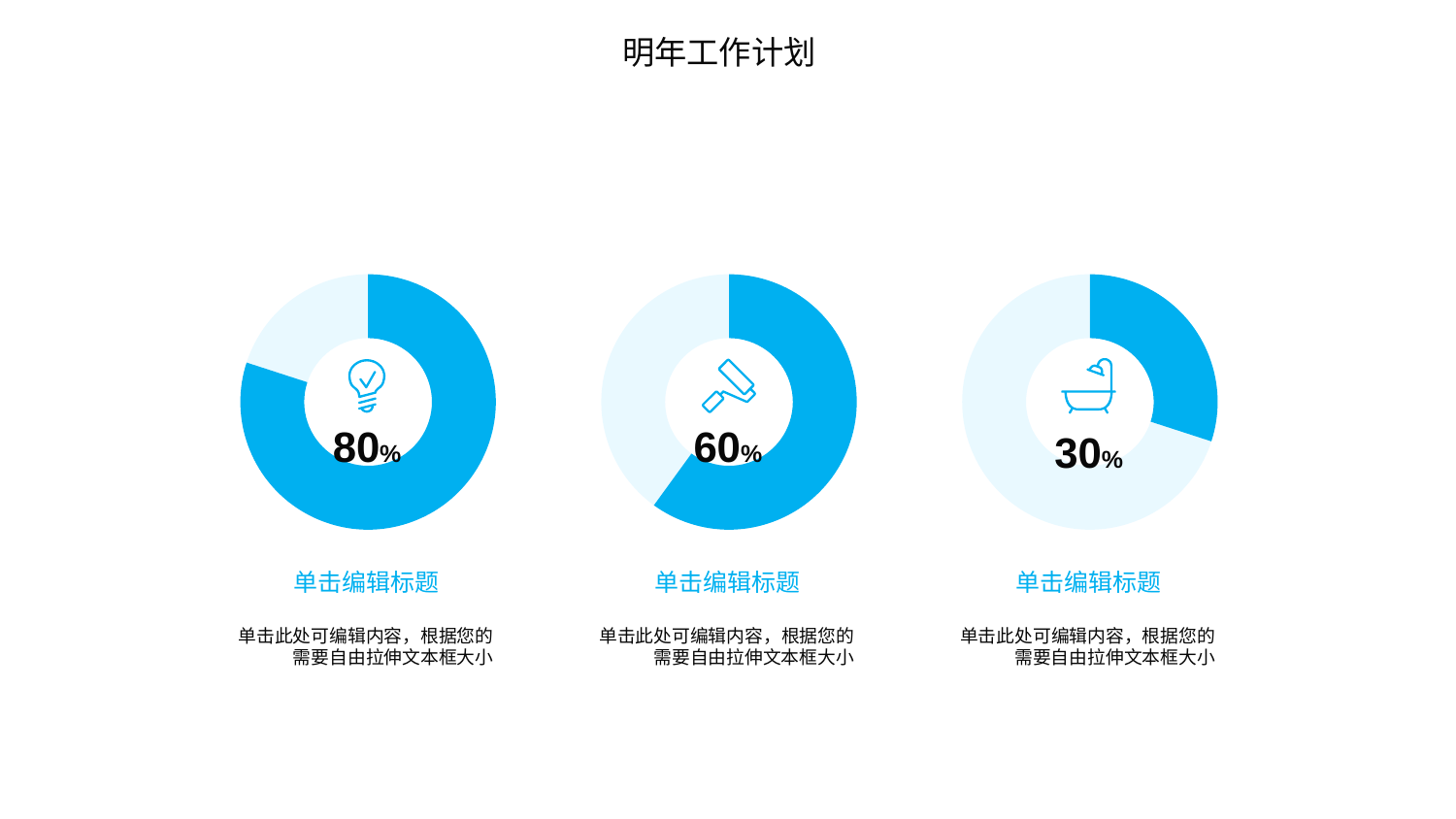

明年工作计划

### Chart

| Category | 판매 |
|---|---|
| value01 | 80.0 |
| value02 | 20.0 |

### Chart

| Category | 판매 |
|---|---|
| value01 | 60.0 |
| value02 | 40.0 |

### Chart

| Category | 판매 |
|---|---|
| value01 | 30.0 |
| value02 | 70.0 |

80%
60%
30%
单击编辑标题
单击编辑标题
单击编辑标题
单击此处可编辑内容，根据您的需要自由拉伸文本框大小
单击此处可编辑内容，根据您的需要自由拉伸文本框大小
单击此处可编辑内容，根据您的需要自由拉伸文本框大小